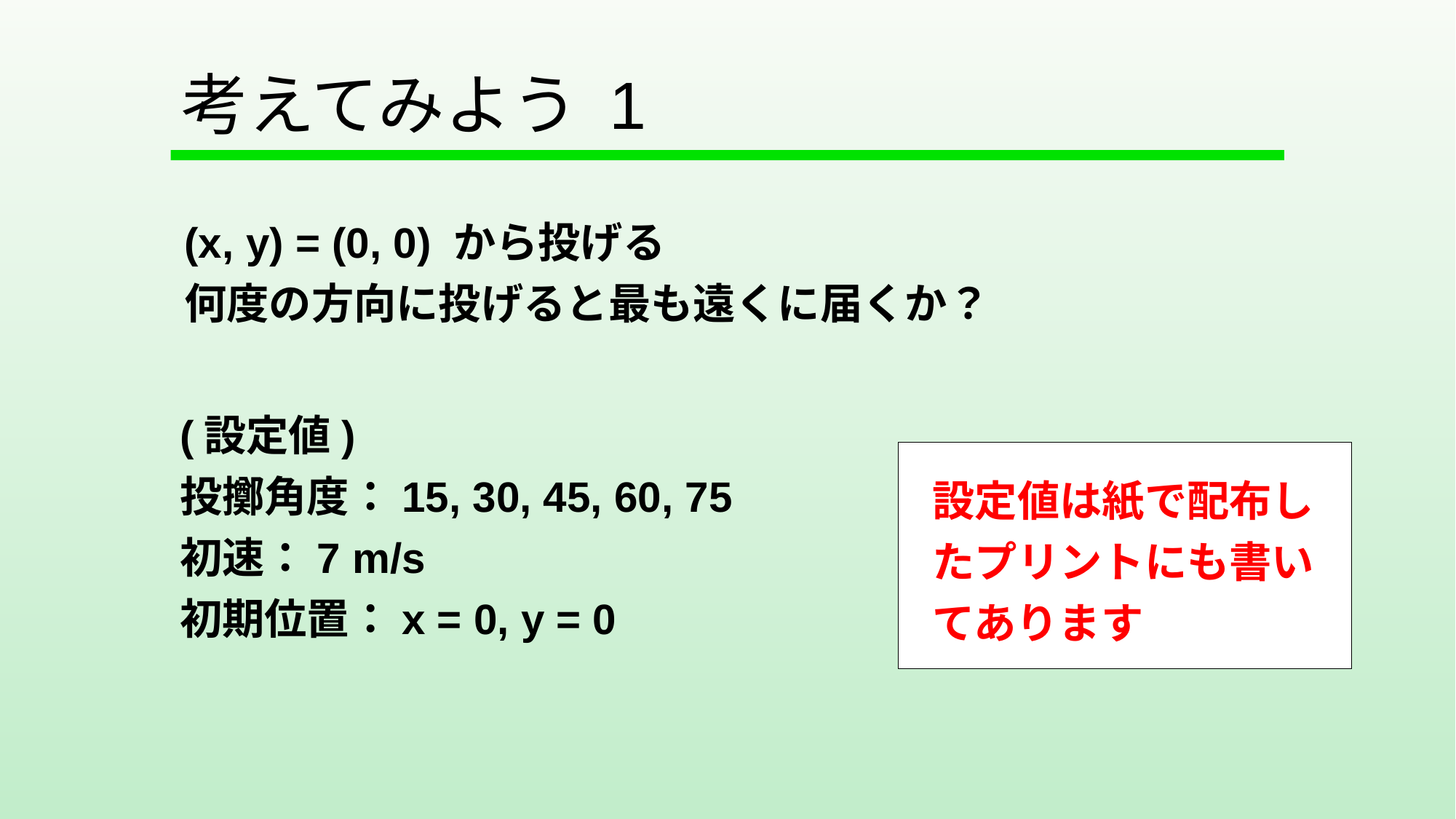

# 考えてみよう 1
(x, y) = (0, 0) から投げる
何度の方向に投げると最も遠くに届くか？
(設定値)
投擲角度：15, 30, 45, 60, 75
初速：7 m/s
初期位置：x = 0, y = 0
設定値は紙で配布したプリントにも書いてあります